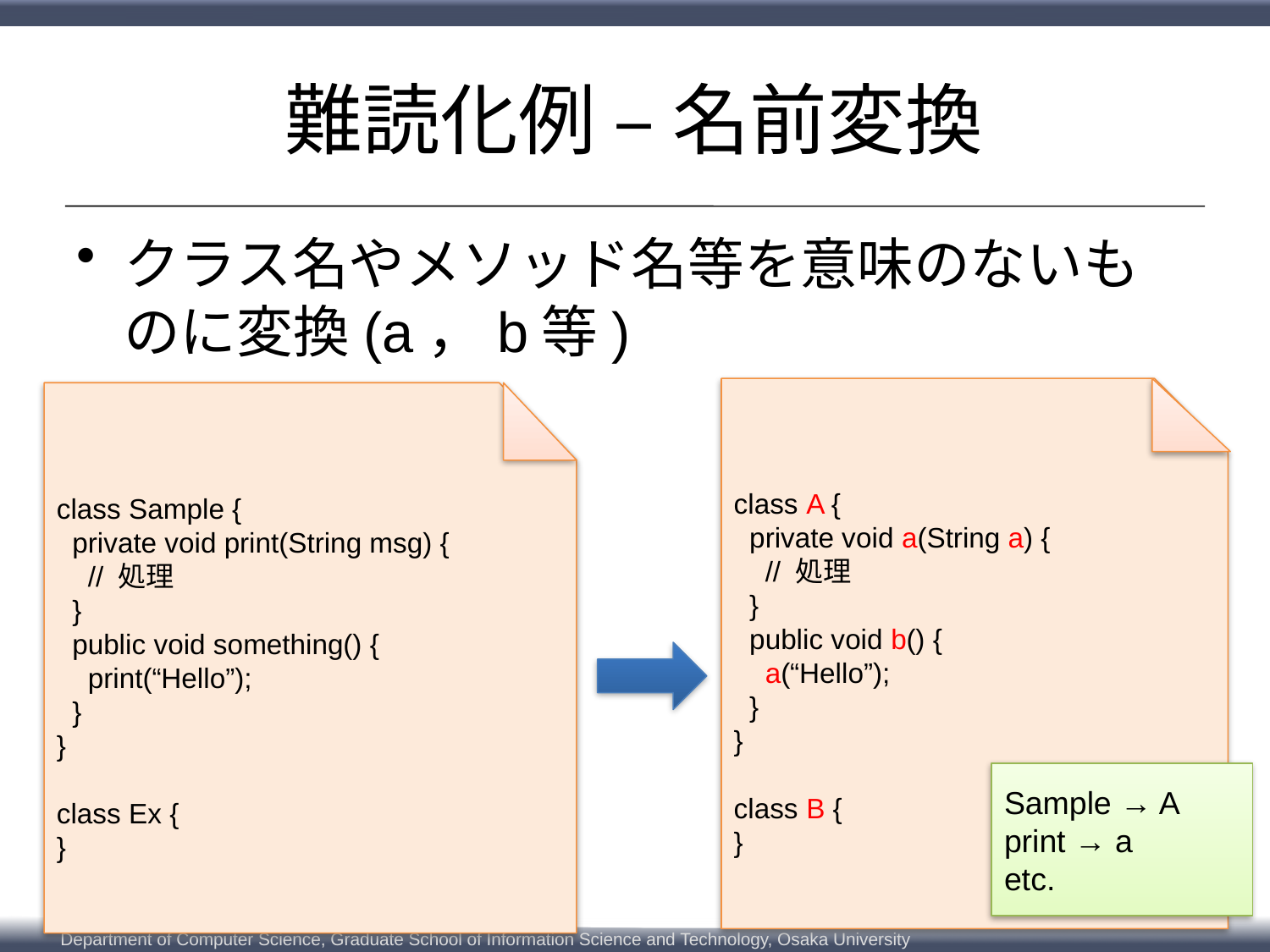

# 難読化例 – 名前変換
クラス名やメソッド名等を意味のないものに変換(a，b等)
class A {
  private void a(String a) {
    // 処理
  }
  public void b() {
    a(“Hello”);
  }
}

class B {
}

class Sample {
  private void print(String msg) {
    // 処理
  }
  public void something() {
    print(“Hello”);
  }
}

class Ex {
}

Sample → A
print → a
etc.
7